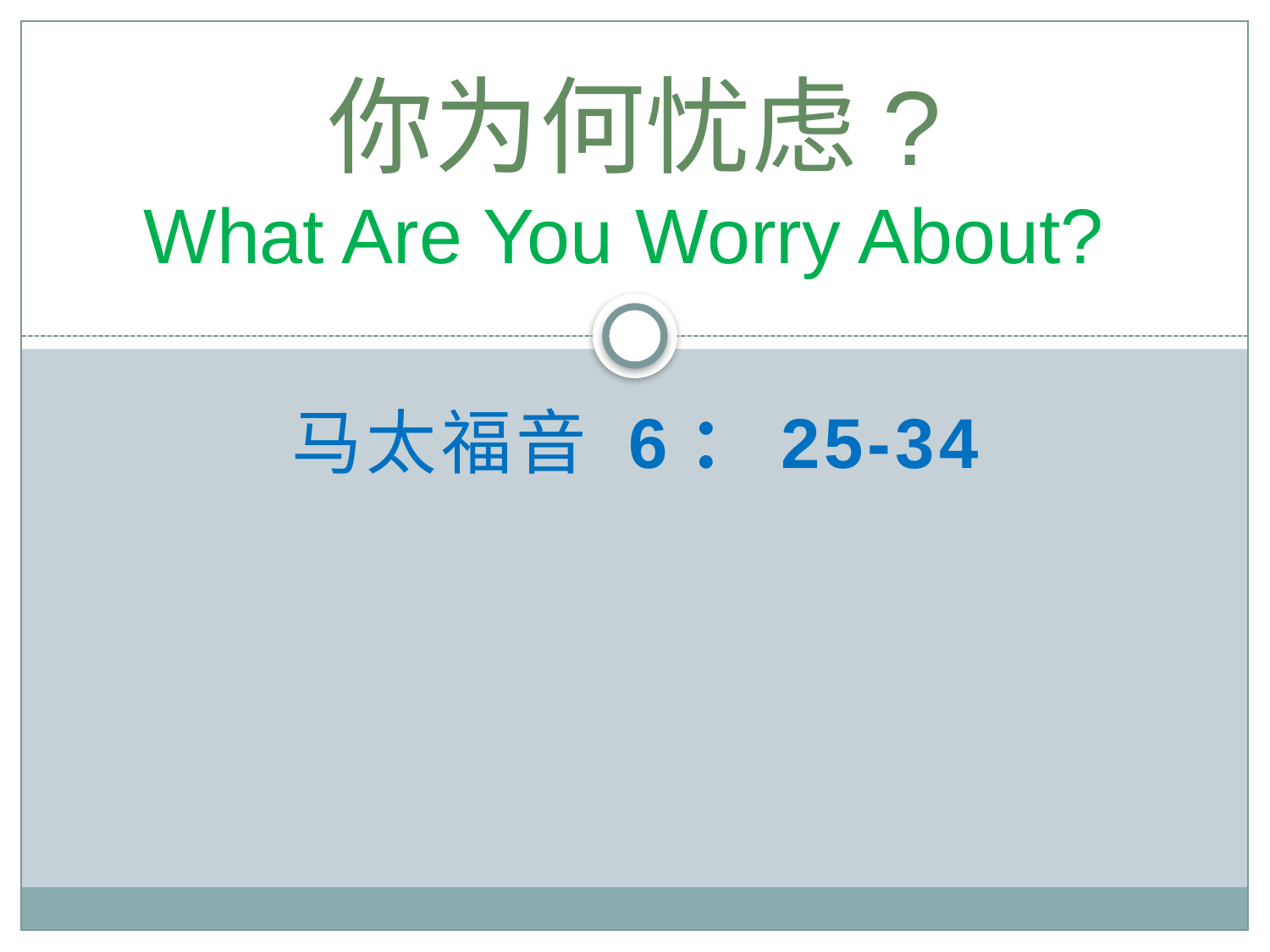

# 你为何忧虑? What Are You Worry About?
马太福音 6：25-34